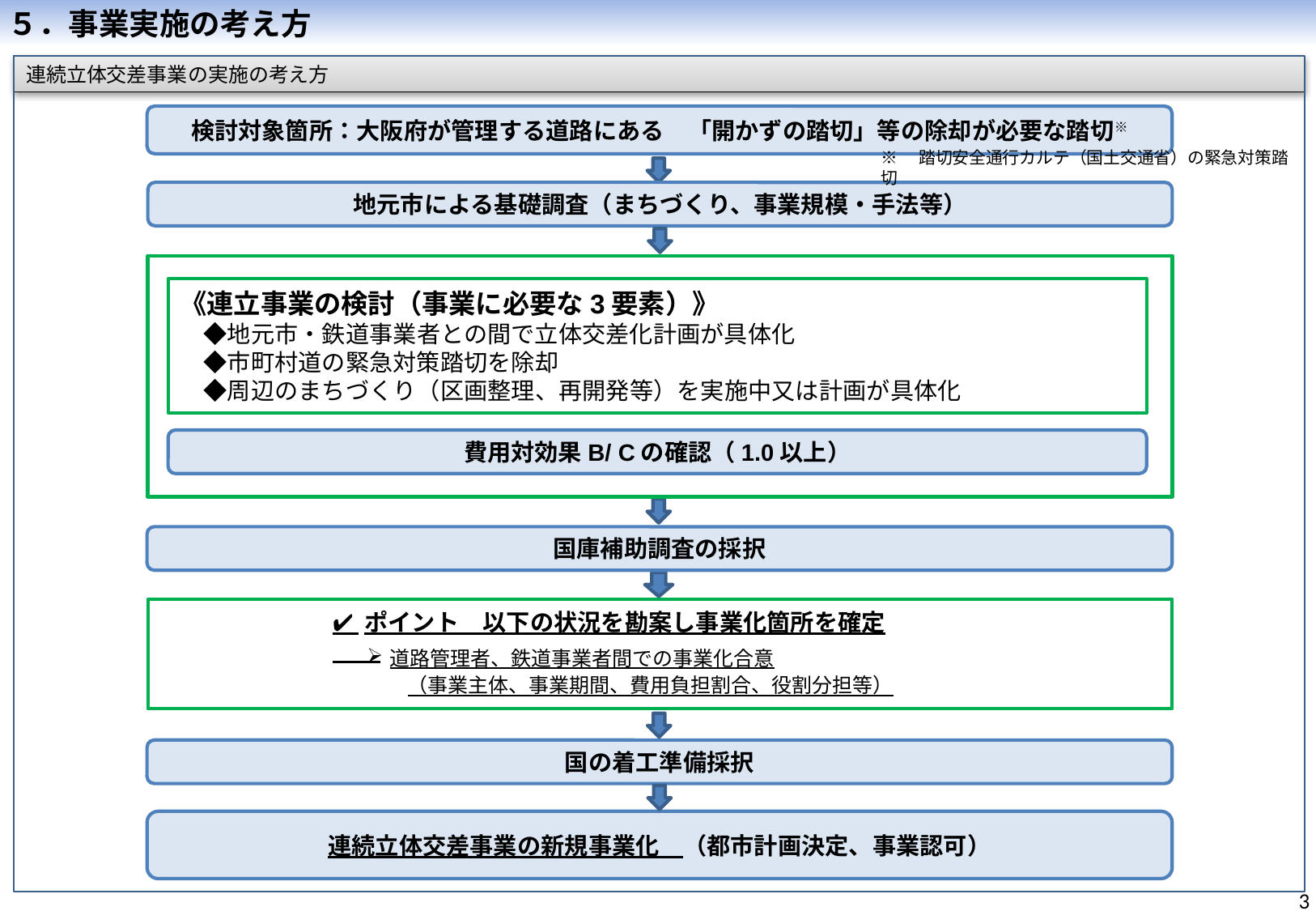

５．事業実施の考え方
連続立体交差事業の実施の考え方

検討対象箇所：大阪府が管理する道路にある　「開かずの踏切」等の除却が必要な踏切※
※　踏切安全通行カルテ（国土交通省）の緊急対策踏切

地元市による基礎調査（まちづくり、事業規模・手法等）

《連立事業の検討（事業に必要な3要素）》
　◆地元市・鉄道事業者との間で立体交差化計画が具体化
　◆市町村道の緊急対策踏切を除却
　◆周辺のまちづくり（区画整理、再開発等）を実施中又は計画が具体化
費用対効果B/ Cの確認（1.0以上）

国庫補助調査の採択

✔ ポイント　以下の状況を勘案し事業化箇所を確定

道路管理者、鉄道事業者間での事業化合意
　　（事業主体、事業期間、費用負担割合、役割分担等）

国の着工準備採択

連続立体交差事業の新規事業化　（都市計画決定、事業認可）
3